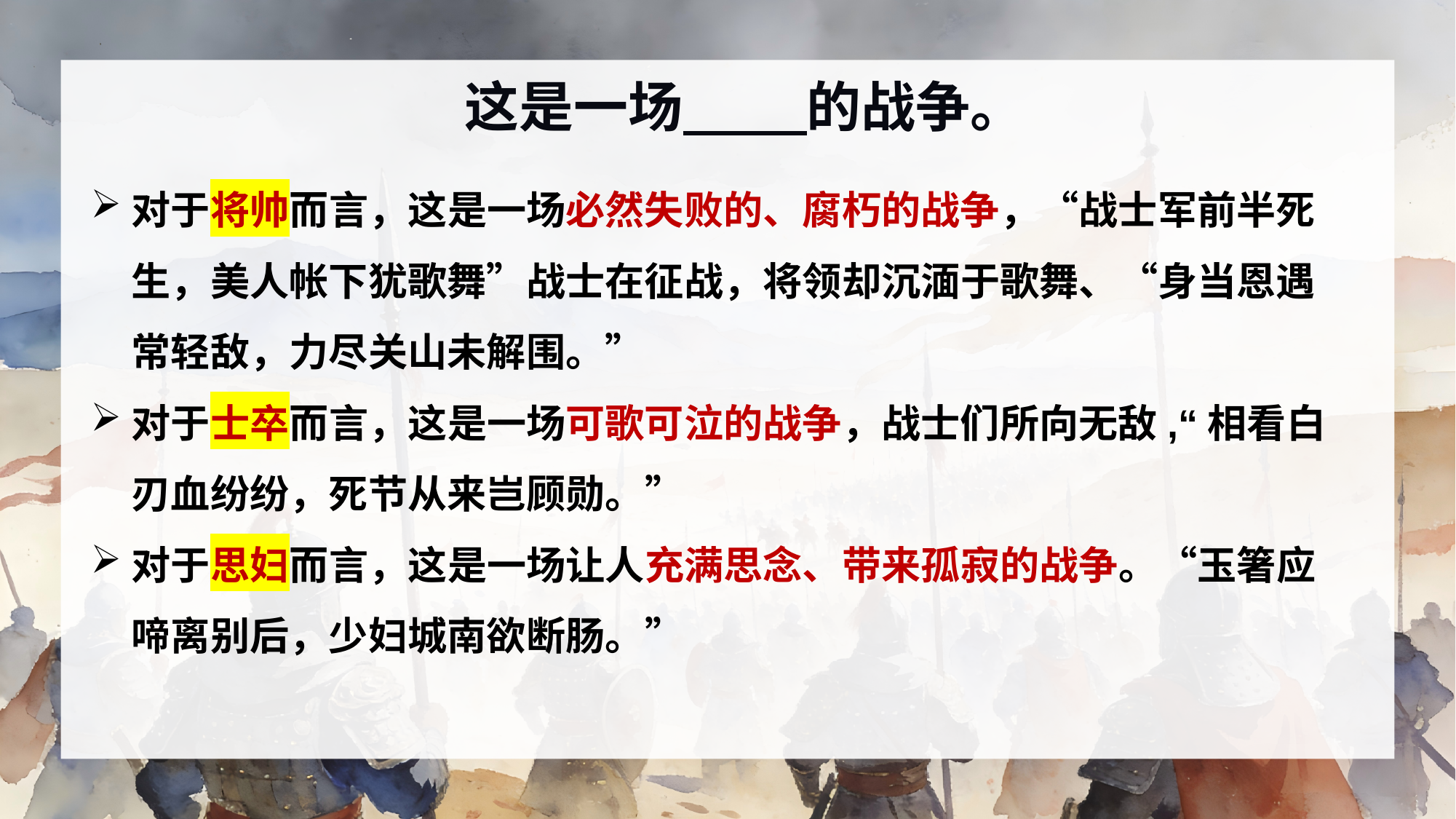

这是一场          的战争。
对于将帅而言，这是一场必然失败的、腐朽的战争，“战士军前半死生，美人帐下犹歌舞”战士在征战，将领却沉湎于歌舞、“身当恩遇常轻敌，力尽关山未解围。”
对于士卒而言，这是一场可歌可泣的战争，战士们所向无敌,“相看白刃血纷纷，死节从来岂顾勋。”
对于思妇而言，这是一场让人充满思念、带来孤寂的战争。“玉箸应啼离别后，少妇城南欲断肠。”